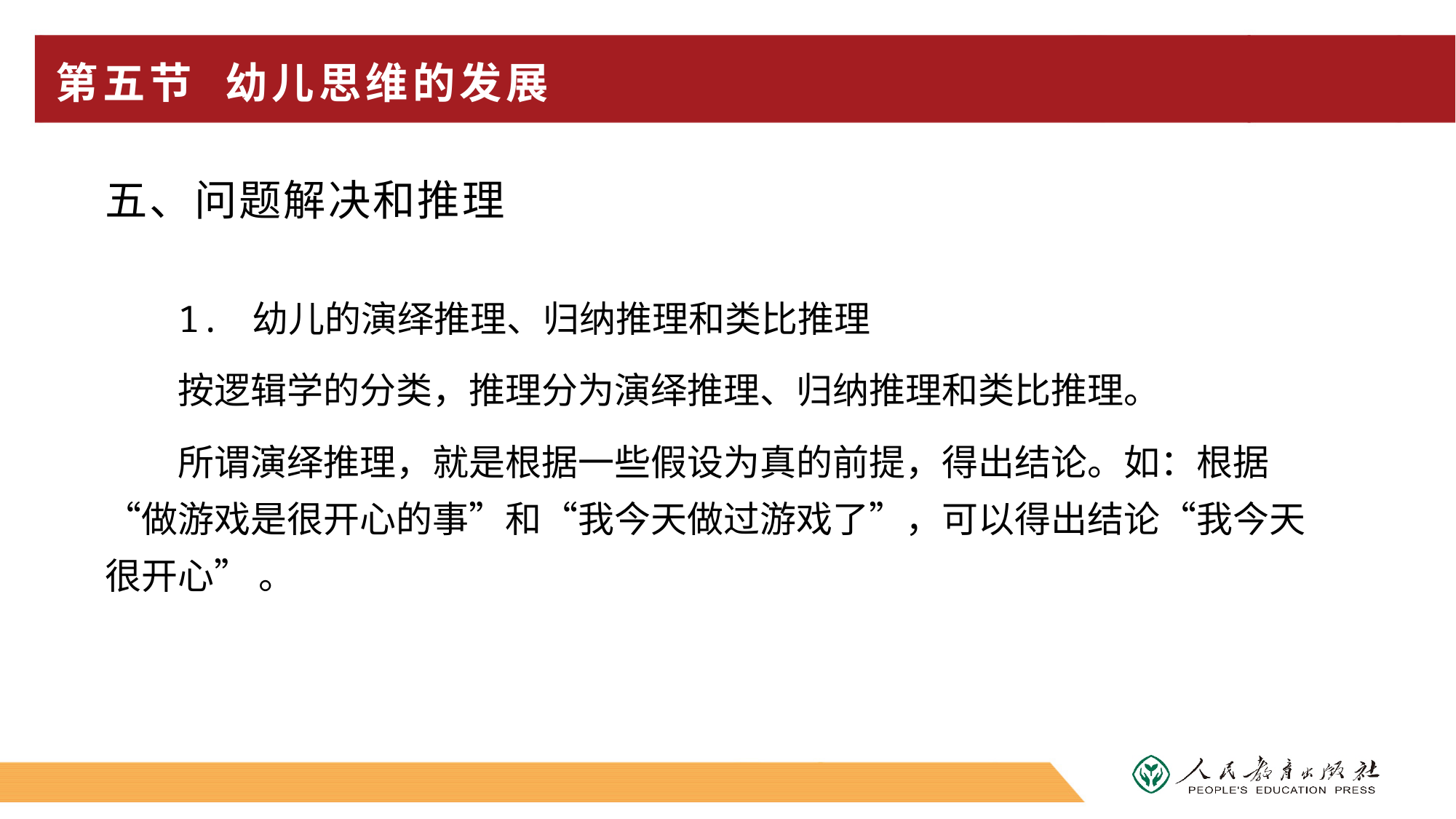

# 第五节  幼儿思维的发展
五、问题解决和推理
1. 幼儿的演绎推理、归纳推理和类比推理
按逻辑学的分类，推理分为演绎推理、归纳推理和类比推理。
所谓演绎推理，就是根据一些假设为真的前提，得出结论。如：根据“做游戏是很开心的事”和“我今天做过游戏了”，可以得出结论“我今天很开心” 。